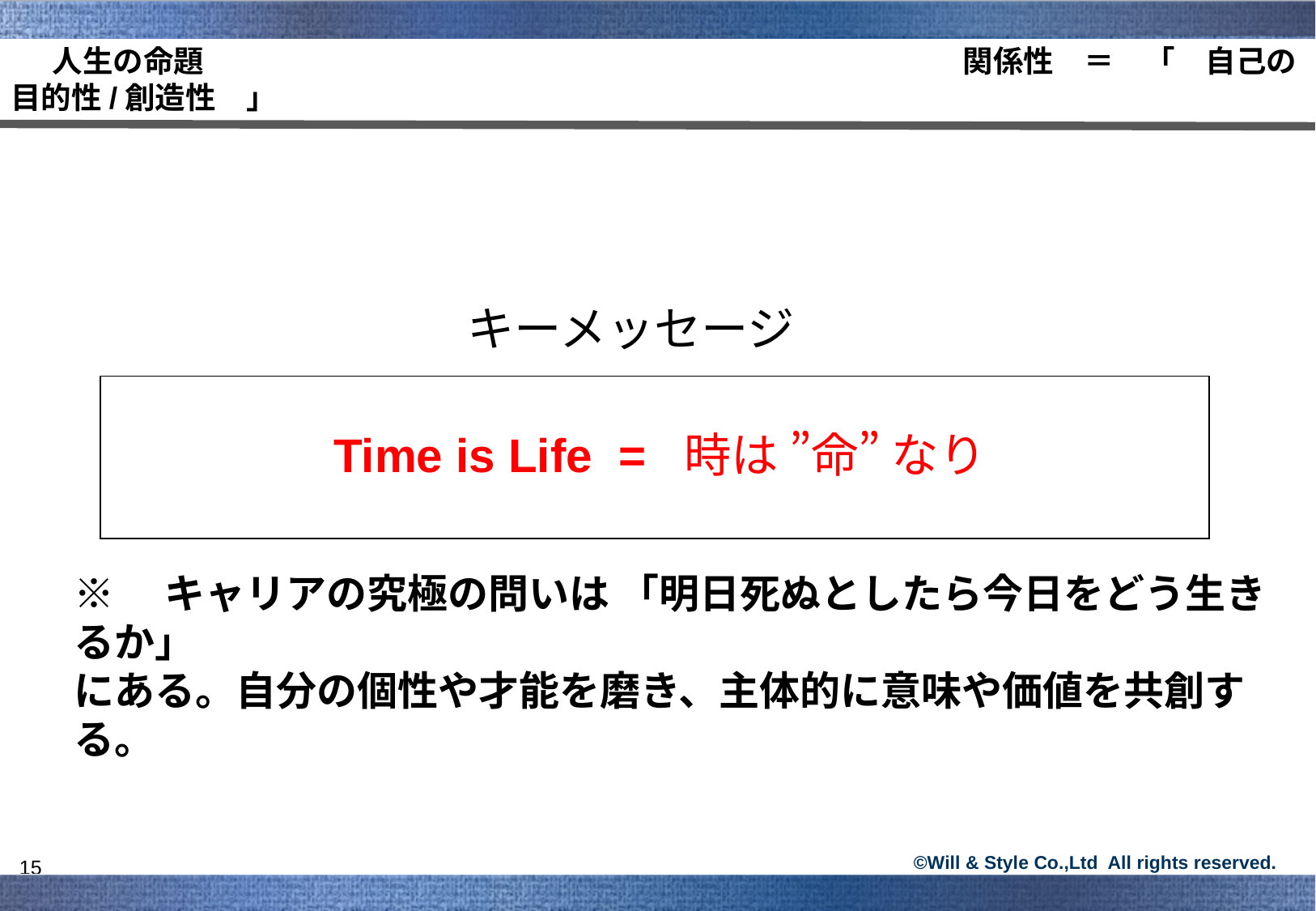

人生の命題　　　　　　　　　　　　　　　　　　　　　　　　　関係性　＝　「　自己の目的性/創造性　」
キーメッセージ

Time is Life  =  時は ”命” なり
※　キャリアの究極の問いは 「明日死ぬとしたら今日をどう生きるか」
にある。自分の個性や才能を磨き、主体的に意味や価値を共創する。